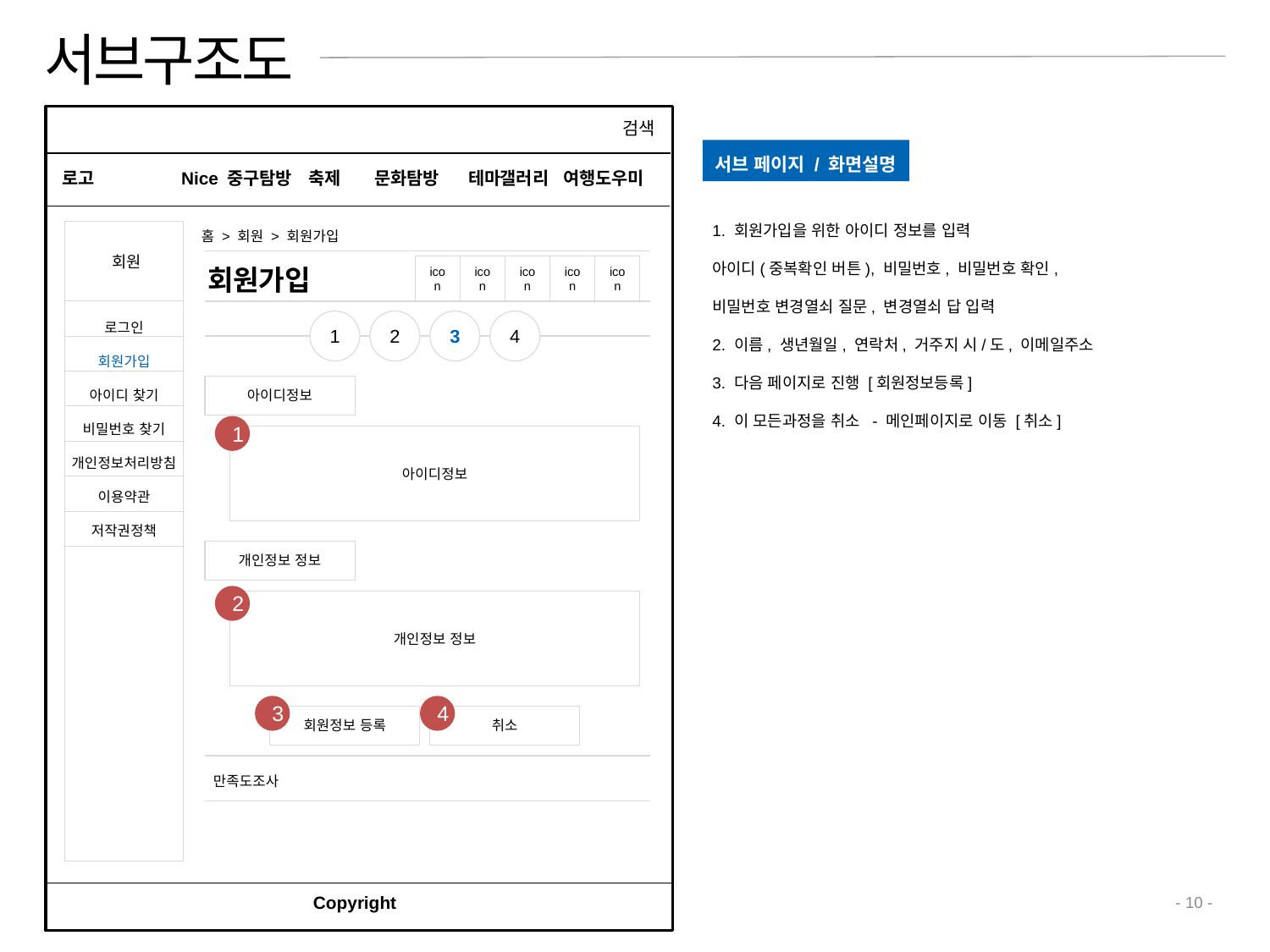

# 서브구조도
ㄷ
검색
서브 페이지 / 화면설명

로고
Nice 중구탐방	축제       문화탐방      테마갤러리   여행도우미
1. 회원가입을 위한 아이디 정보를 입력
아이디(중복확인 버튼), 비밀번호, 비밀번호 확인,
비밀번호 변경열쇠 질문, 변경열쇠 답 입력
2. 이름, 생년월일, 연락처, 거주지 시/도, 이메일주소
3. 다음 페이지로 진행 [회원정보등록]
4. 이 모든과정을 취소  - 메인페이지로 이동 [취소]

회원
홈 > 회원 > 회원가입
회원가입
icon
icon
icon
icon
icon
로그인
회원가입
아이디 찾기
비밀번호 찾기
개인정보처리방침
이용약관
저작권정책

1
2
3
4
아이디정보
1
아이디정보
개인정보 정보
2
개인정보 정보
3
4
회원정보 등록
취소
만족도조사
Copyright